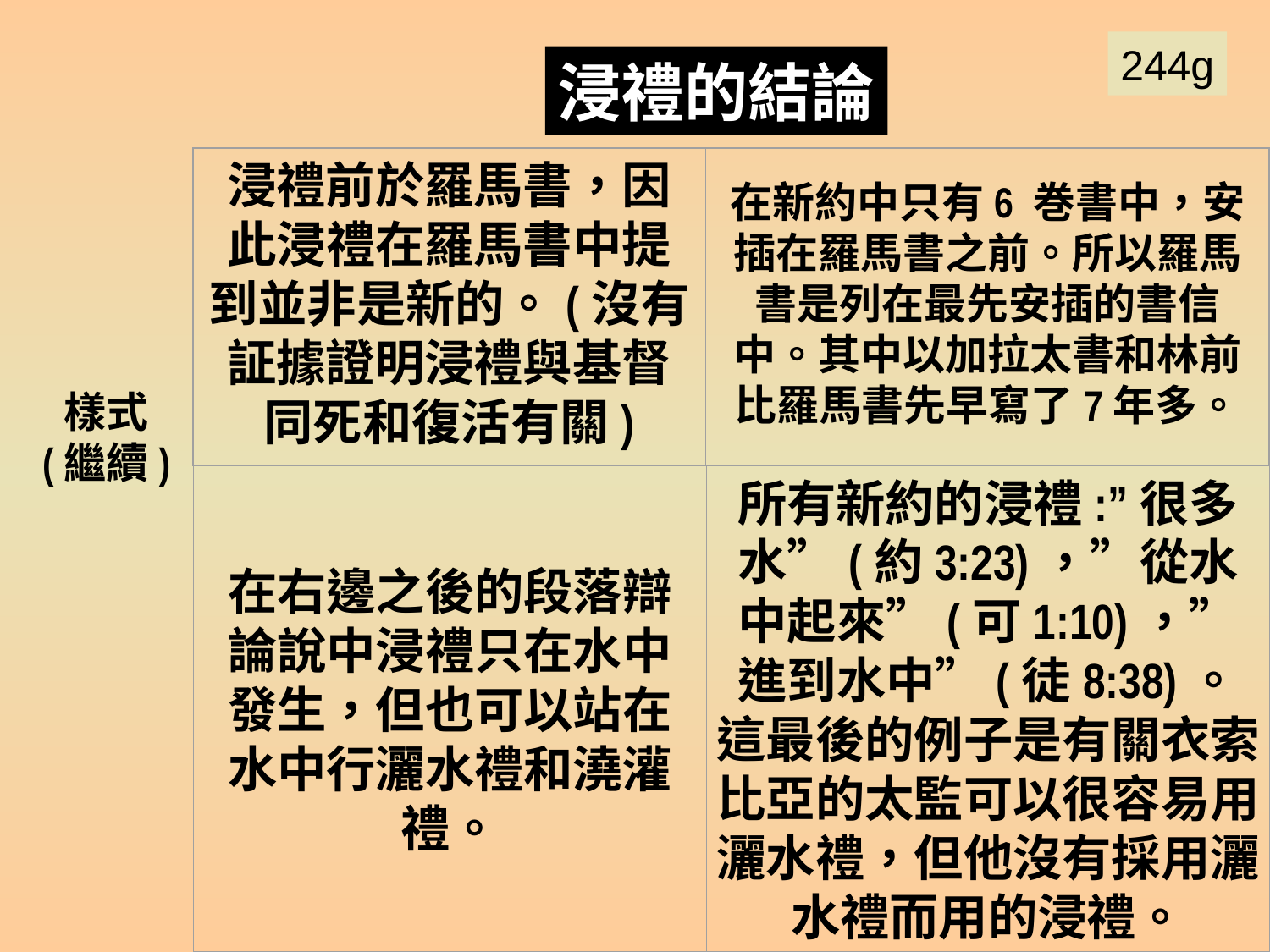

244g
Baptism Summary 12
浸禮的結論
浸禮前於羅馬書，因此浸禮在羅馬書中提到並非是新的。(沒有証據證明浸禮與基督同死和復活有關)
在新約中只有6 巻書中，安插在羅馬書之前。所以羅馬書是列在最先安插的書信中。其中以加拉太書和林前比羅馬書先早寫了7年多。

樣式
(繼續)

在右邊之後的段落辯論說中浸禮只在水中發生，但也可以站在水中行灑水禮和澆灌禮。

所有新約的浸禮:”很多水”(約3:23)，”從水中起來”(可1:10)，”進到水中”(徒8:38)。這最後的例子是有關衣索比亞的太監可以很容易用灑水禮，但他沒有採用灑水禮而用的浸禮。